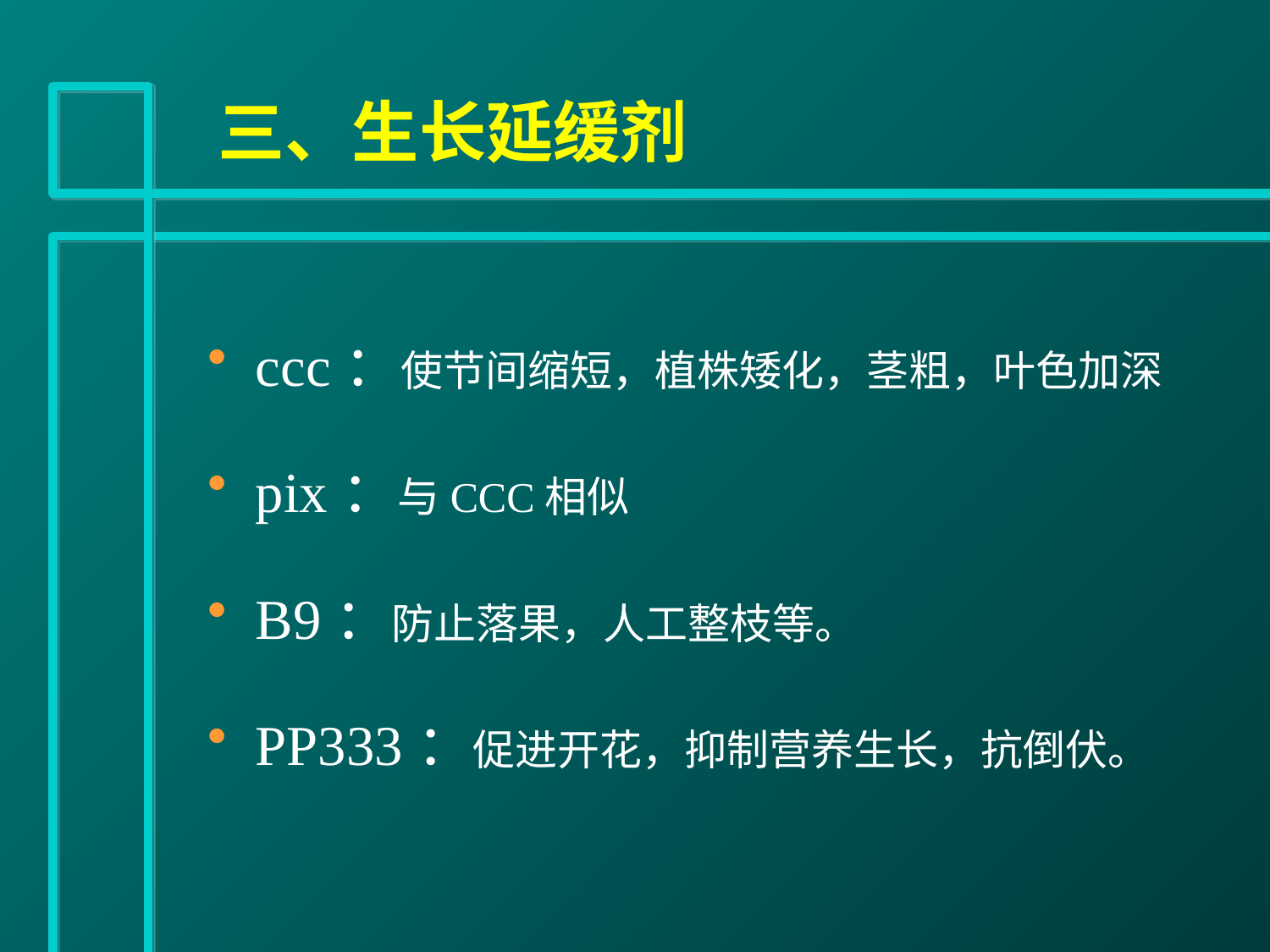

# 三、生长延缓剂
ccc：使节间缩短，植株矮化，茎粗，叶色加深
pix：与CCC相似
B9：防止落果，人工整枝等。
PP333：促进开花，抑制营养生长，抗倒伏。